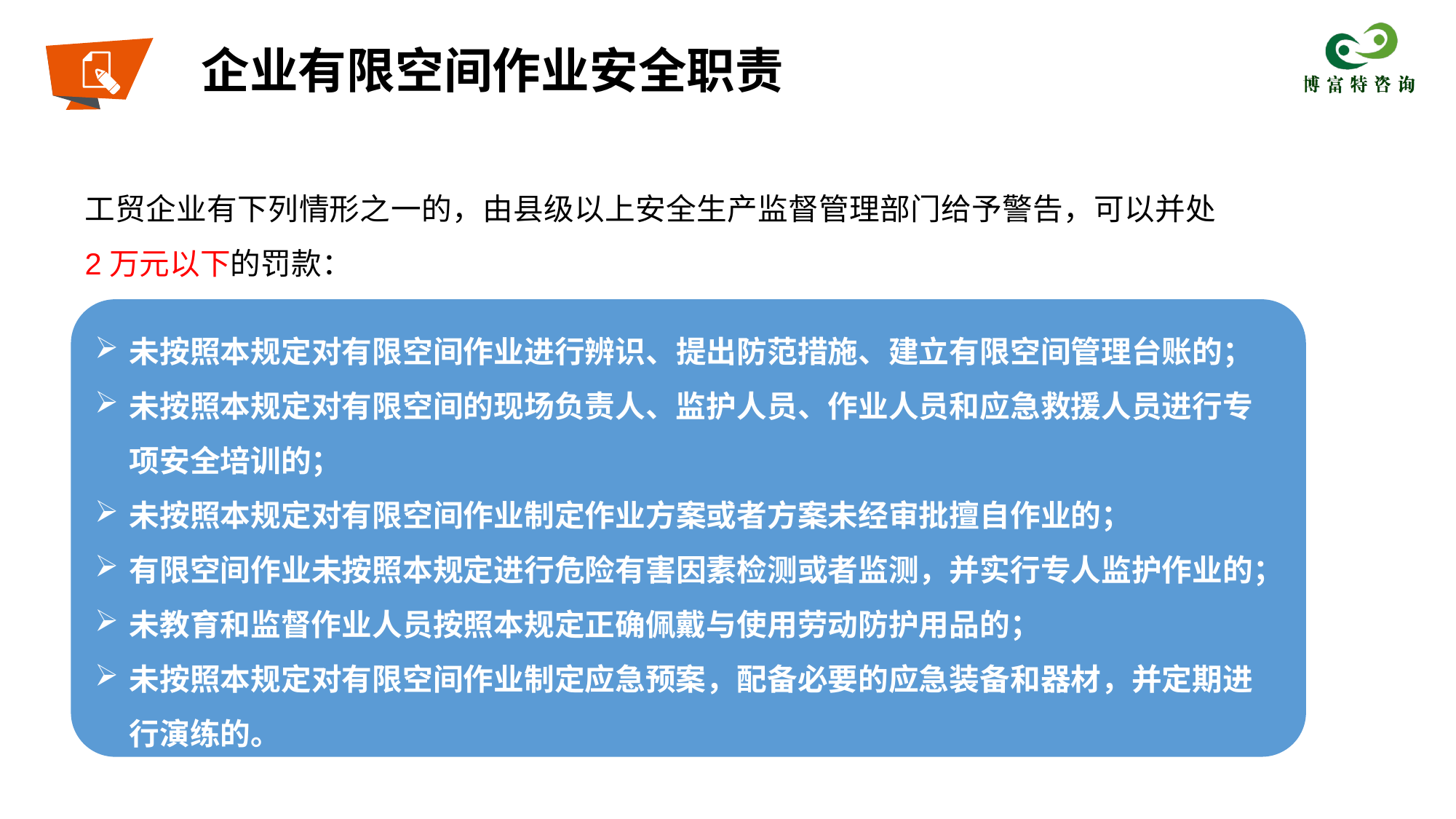

企业有限空间作业安全职责

工贸企业有下列情形之一的，由县级以上安全生产监督管理部门给予警告，可以并处2万元以下的罚款：

未按照本规定对有限空间作业进行辨识、提出防范措施、建立有限空间管理台账的；
未按照本规定对有限空间的现场负责人、监护人员、作业人员和应急救援人员进行专项安全培训的；
未按照本规定对有限空间作业制定作业方案或者方案未经审批擅自作业的；
有限空间作业未按照本规定进行危险有害因素检测或者监测，并实行专人监护作业的；
未教育和监督作业人员按照本规定正确佩戴与使用劳动防护用品的；
未按照本规定对有限空间作业制定应急预案，配备必要的应急装备和器材，并定期进行演练的。